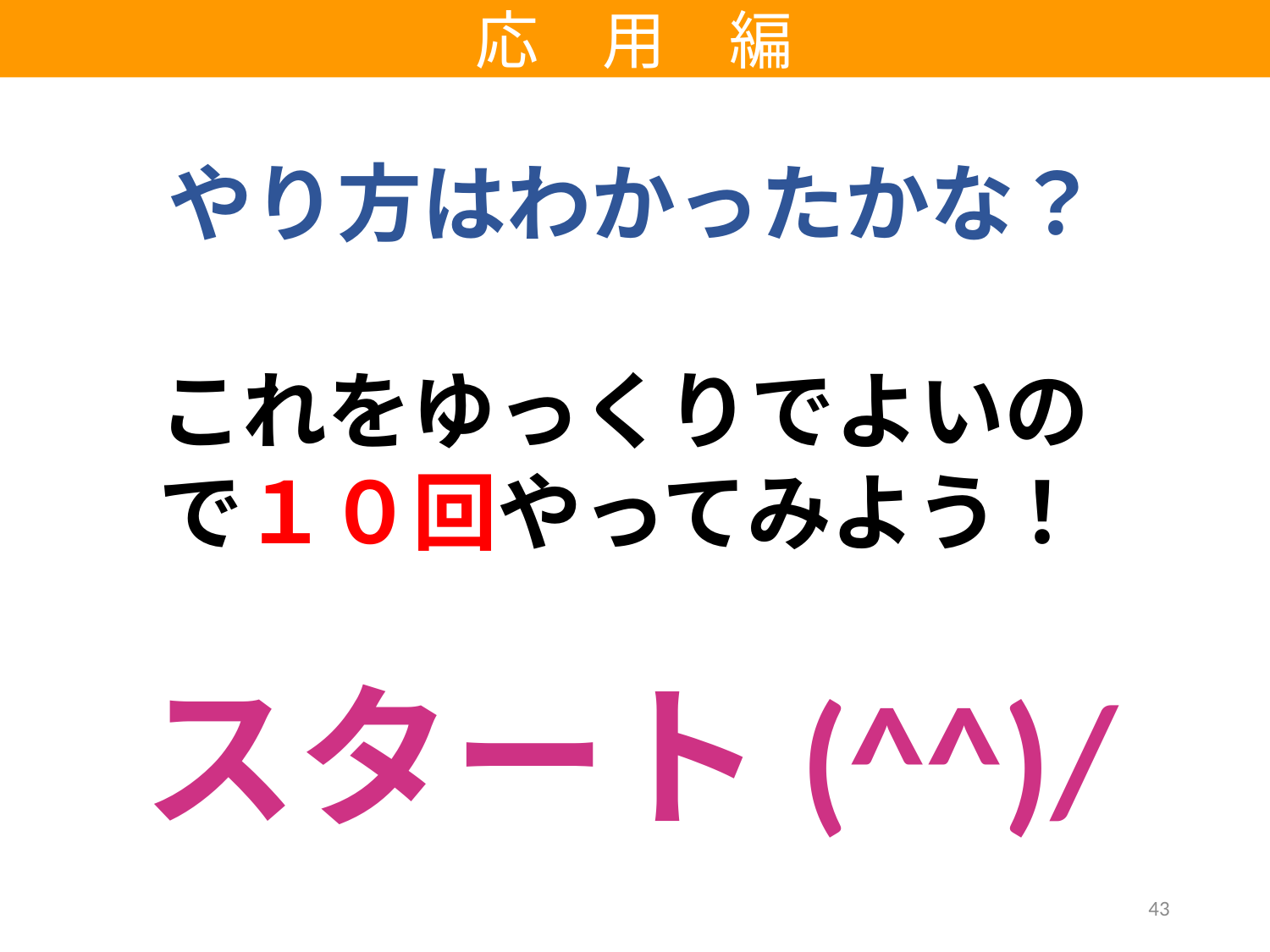

応　用　編
やり方はわかったかな？
これをゆっくりでよいので１０回やってみよう！
スタート(^^)/
43